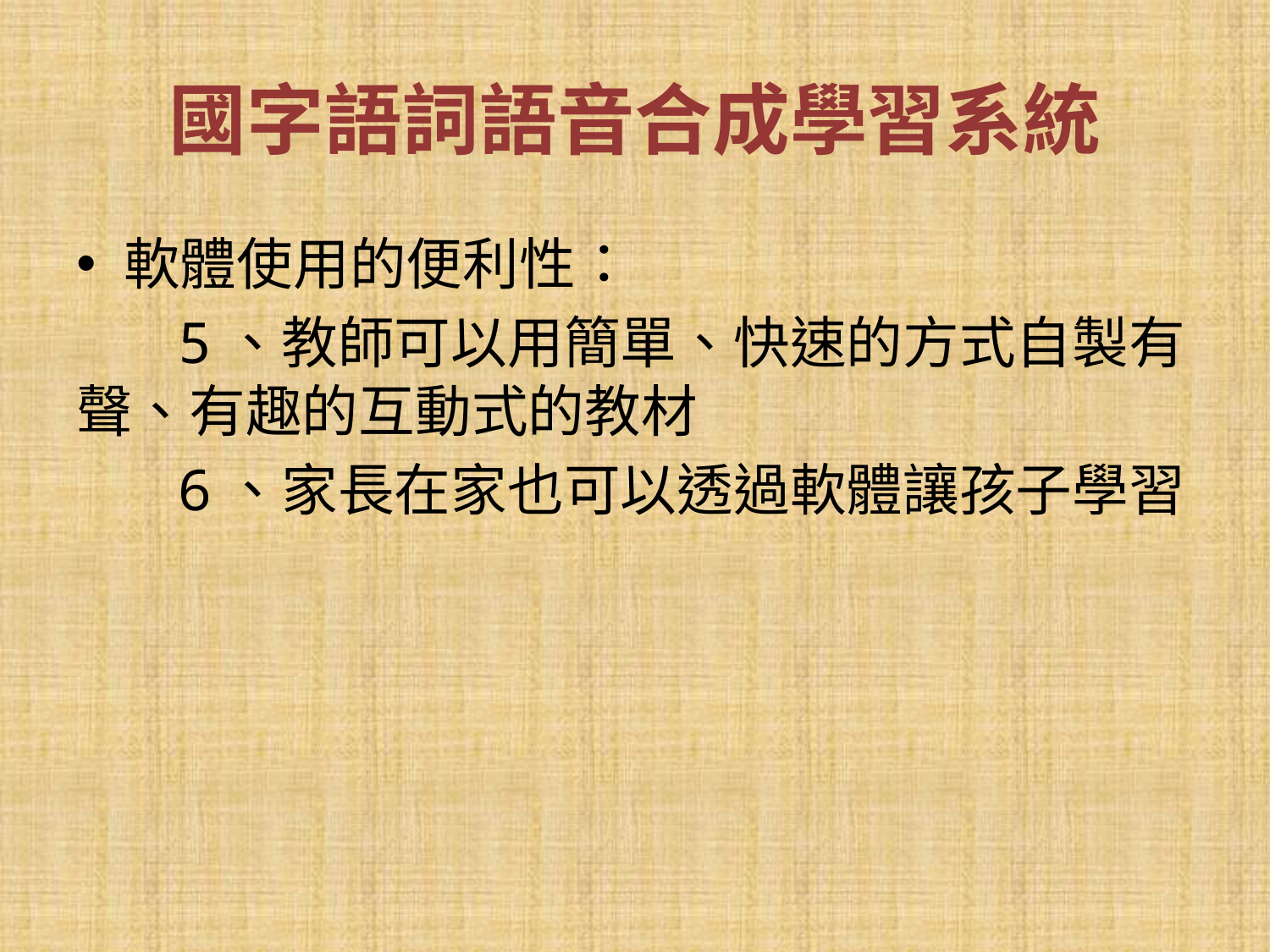

# 國字語詞語音合成學習系統
軟體使用的便利性：
   5、教師可以用簡單、快速的方式自製有聲、有趣的互動式的教材
   6、家長在家也可以透過軟體讓孩子學習